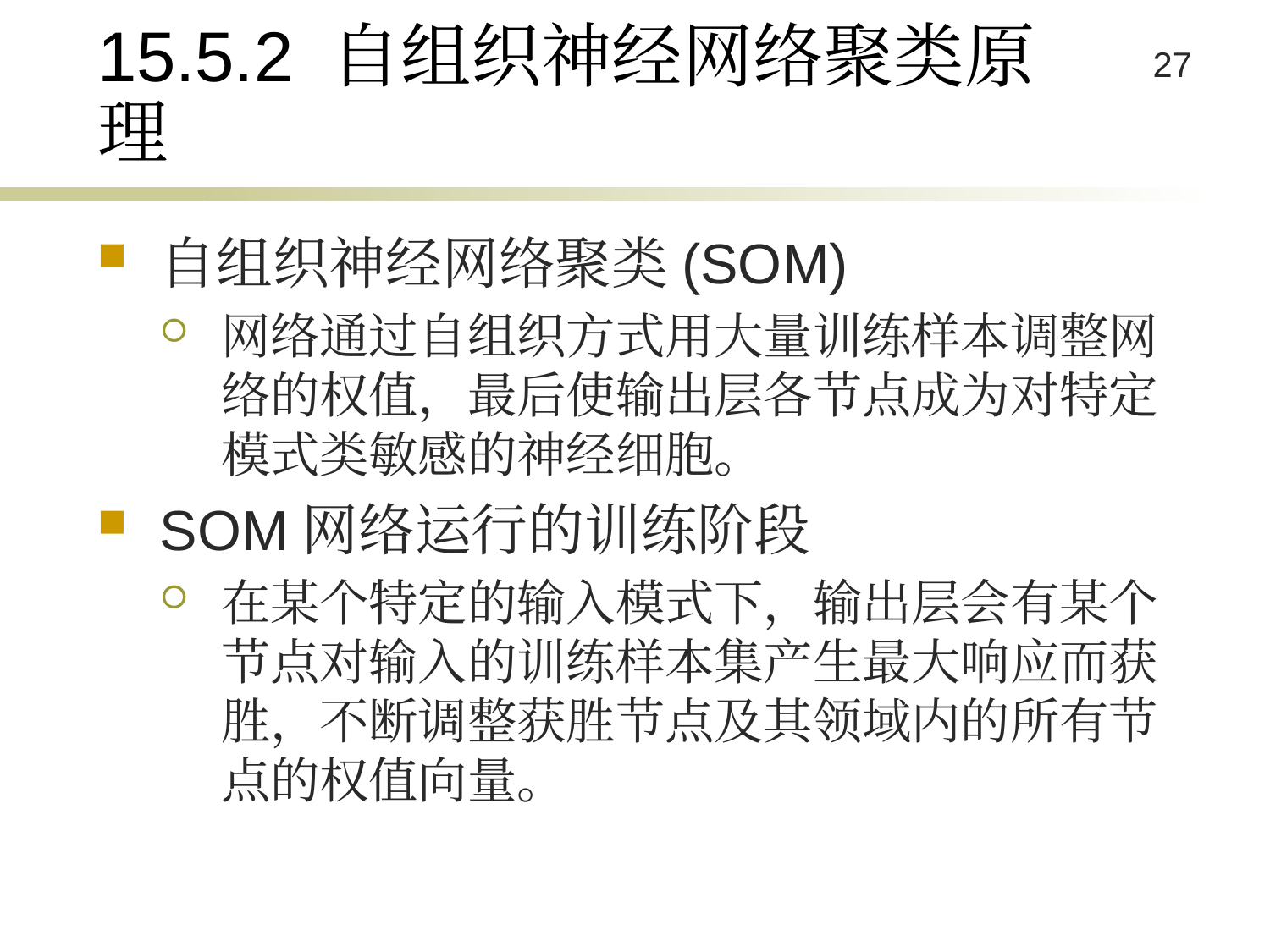

# 15.5.2 自组织神经网络聚类原理
自组织神经网络聚类(SOM)
网络通过自组织方式用大量训练样本调整网络的权值，最后使输出层各节点成为对特定模式类敏感的神经细胞。
SOM网络运行的训练阶段
在某个特定的输入模式下，输出层会有某个节点对输入的训练样本集产生最大响应而获胜，不断调整获胜节点及其领域内的所有节点的权值向量。